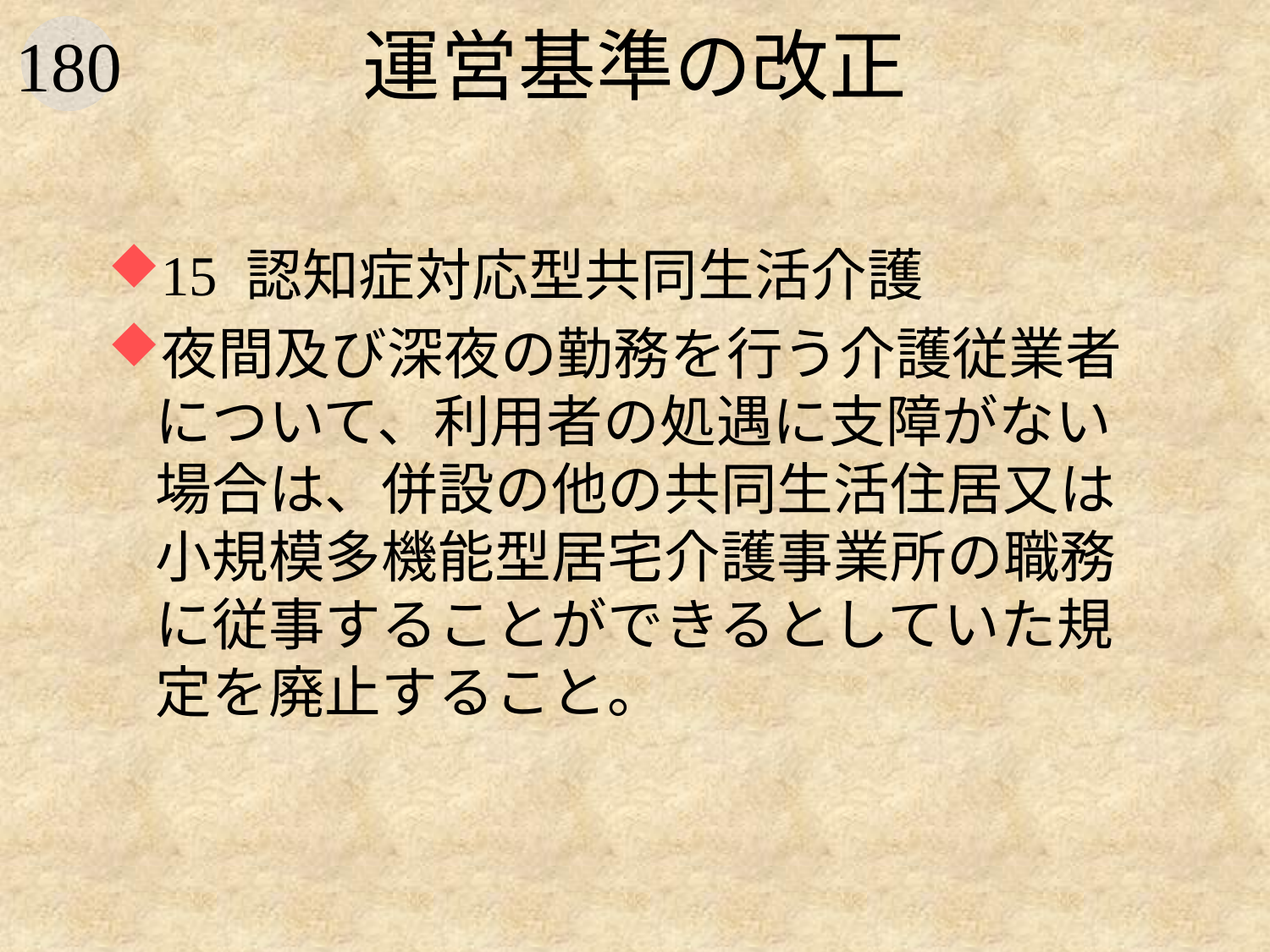

# 運営基準の改正
15 認知症対応型共同生活介護
夜間及び深夜の勤務を行う介護従業者について、利用者の処遇に支障がない場合は、併設の他の共同生活住居又は小規模多機能型居宅介護事業所の職務に従事することができるとしていた規定を廃止すること。